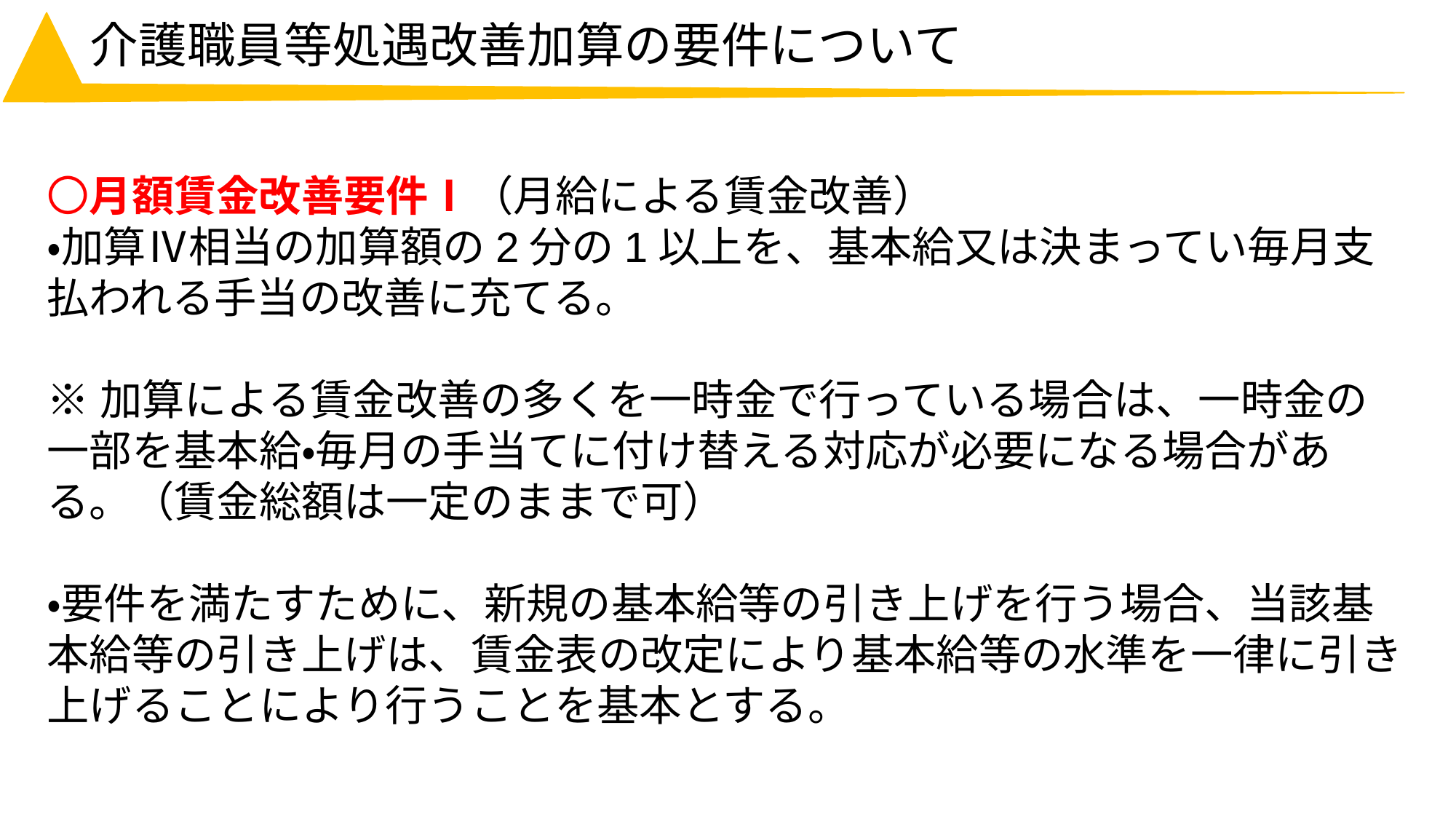

# 介護職員等処遇改善加算の要件について
〇月額賃金改善要件Ⅰ（月給による賃金改善）
・加算Ⅳ相当の加算額の2分の1以上を、基本給又は決まってい毎月支払われる手当の改善に充てる。

※加算による賃金改善の多くを一時金で行っている場合は、一時金の一部を基本給・毎月の手当てに付け替える対応が必要になる場合がある。（賃金総額は一定のままで可）

・要件を満たすために、新規の基本給等の引き上げを行う場合、当該基本給等の引き上げは、賃金表の改定により基本給等の水準を一律に引き上げることにより行うことを基本とする。